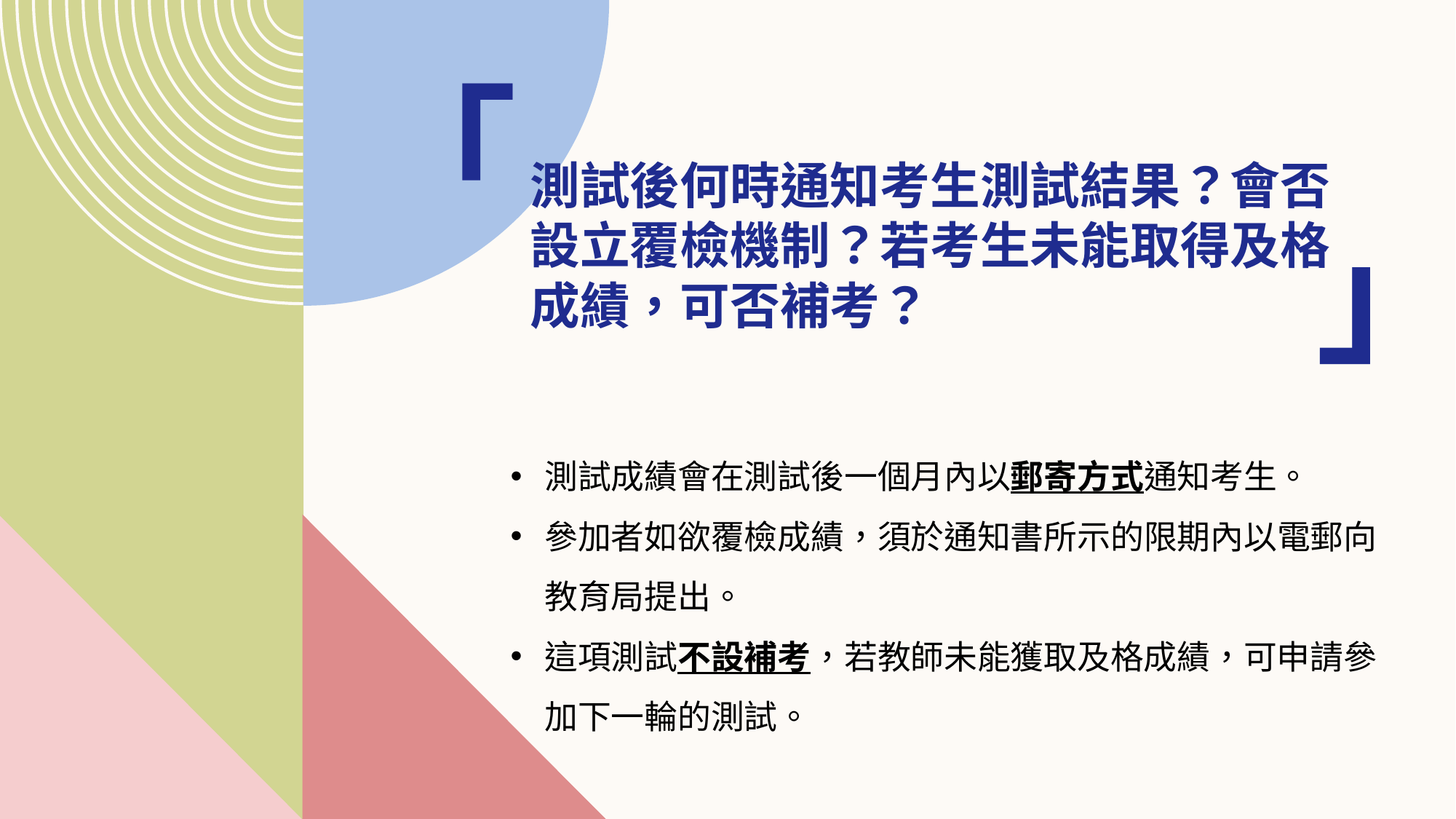

# 測試後何時通知考生測試結果？會否設立覆檢機制？若考生未能取得及格成績，可否補考？
「
」
測試成績會在測試後一個月內以郵寄方式通知考生。
參加者如欲覆檢成績，須於通知書所示的限期內以電郵向教育局提出。
這項測試不設補考，若教師未能獲取及格成績，可申請參加下一輪的測試。